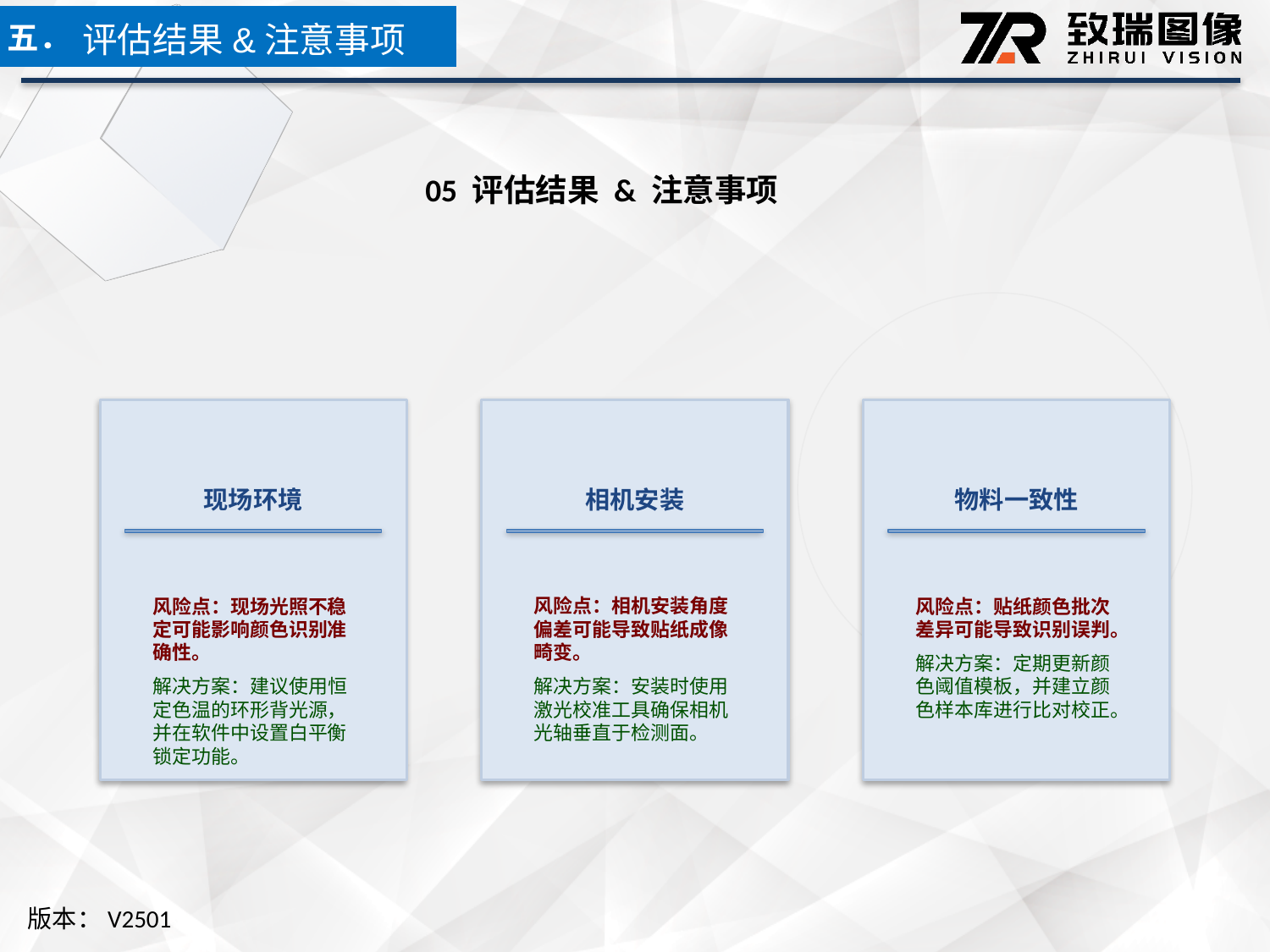

五．
评估结果&注意事项

05 评估结果 & 注意事项

现场环境

相机安装

物料一致性

风险点：现场光照不稳定可能影响颜色识别准确性。
解决方案：建议使用恒定色温的环形背光源，并在软件中设置白平衡锁定功能。

风险点：相机安装角度偏差可能导致贴纸成像畸变。
解决方案：安装时使用激光校准工具确保相机光轴垂直于检测面。

风险点：贴纸颜色批次差异可能导致识别误判。
解决方案：定期更新颜色阈值模板，并建立颜色样本库进行比对校正。